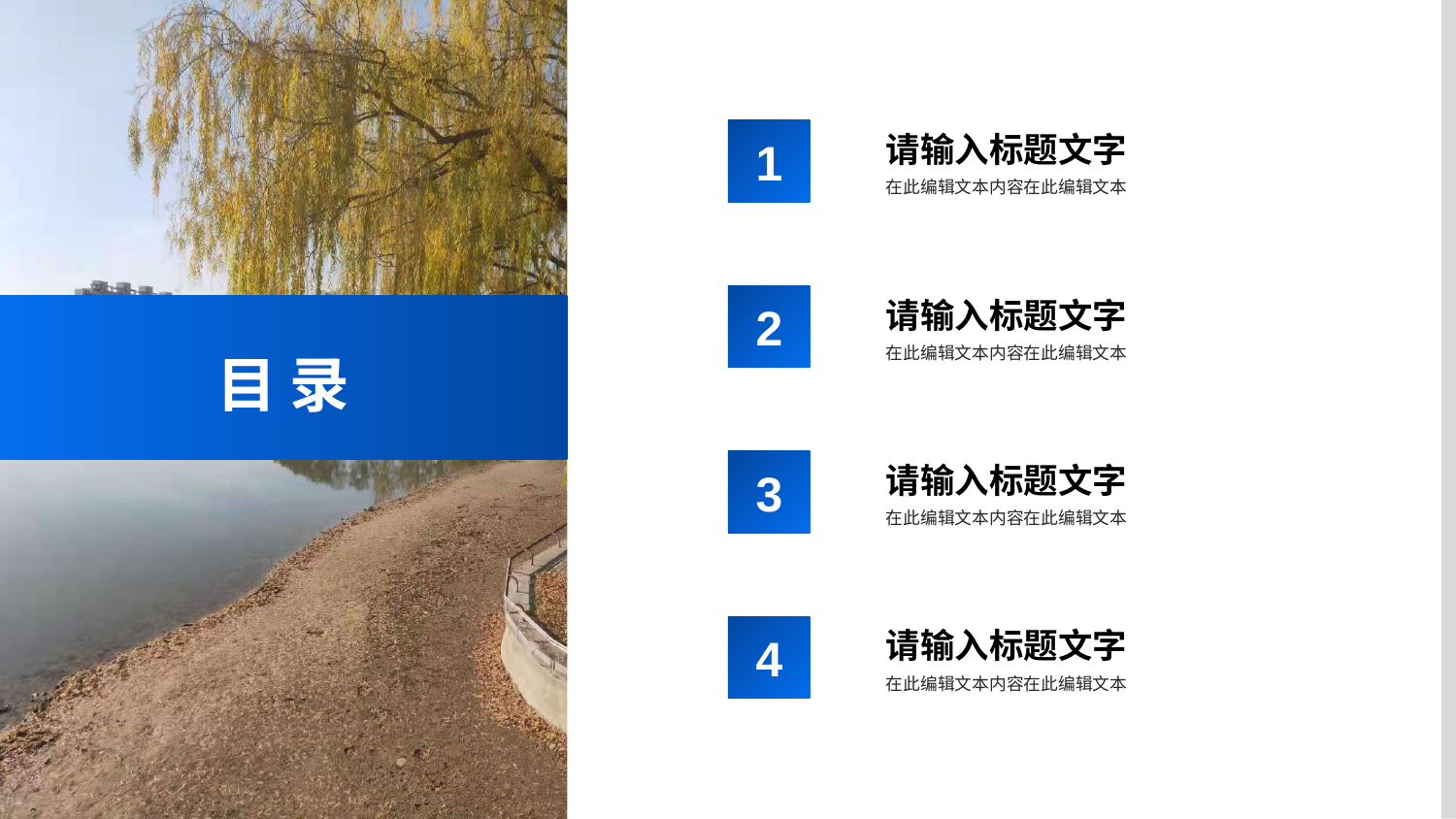

请输入标题文字
在此编辑文本内容在此编辑文本
1
请输入标题文字
在此编辑文本内容在此编辑文本
2

目 录
请输入标题文字
在此编辑文本内容在此编辑文本
3
请输入标题文字
在此编辑文本内容在此编辑文本
4